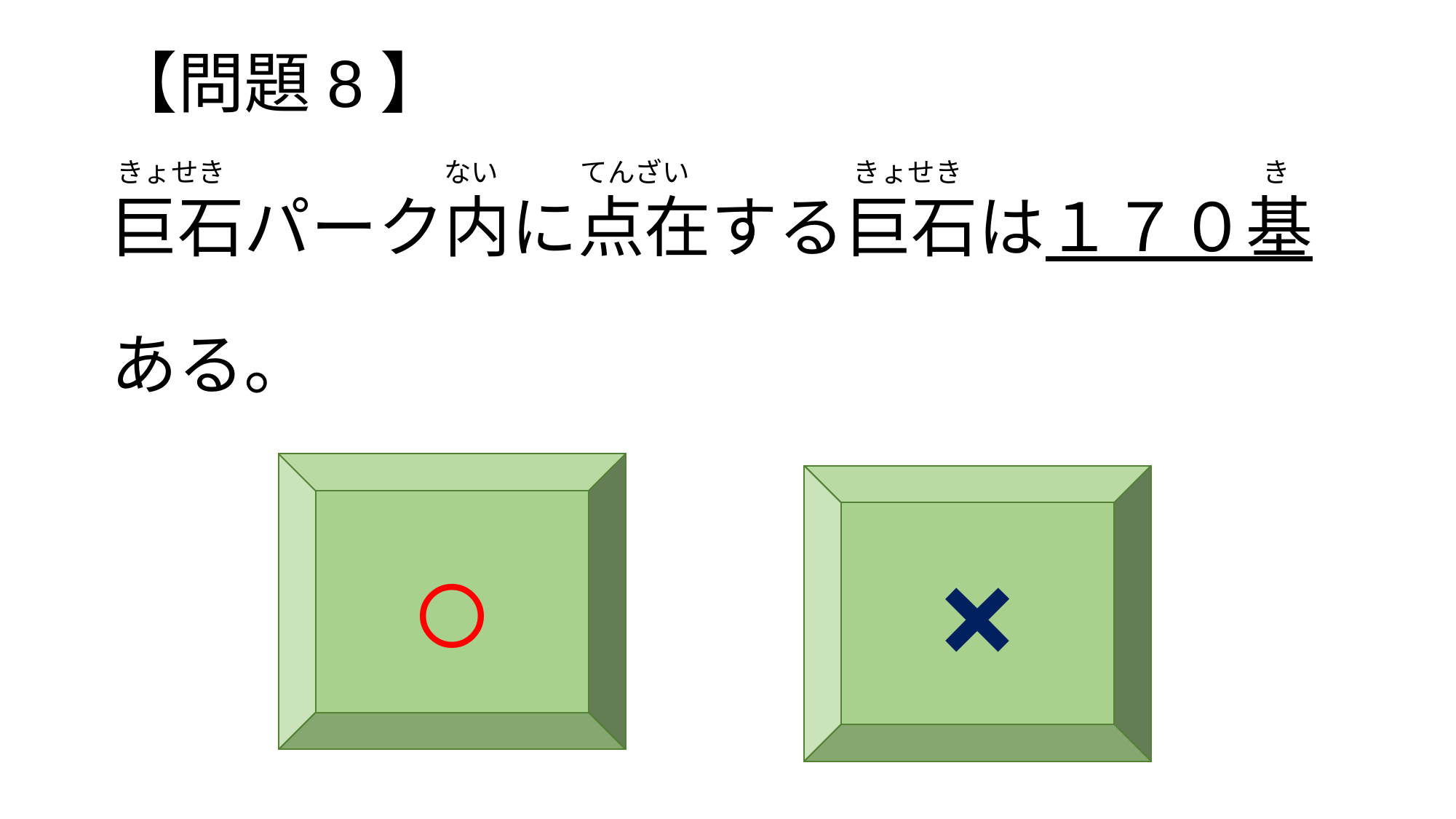

# 【問題8】 巨石パーク内に点在する巨石は１７０基 ある。
　きょせき　　　　　　　　ない　　　てんざい　　　　　　きょせき　　　　　　　　　　　き
○
×